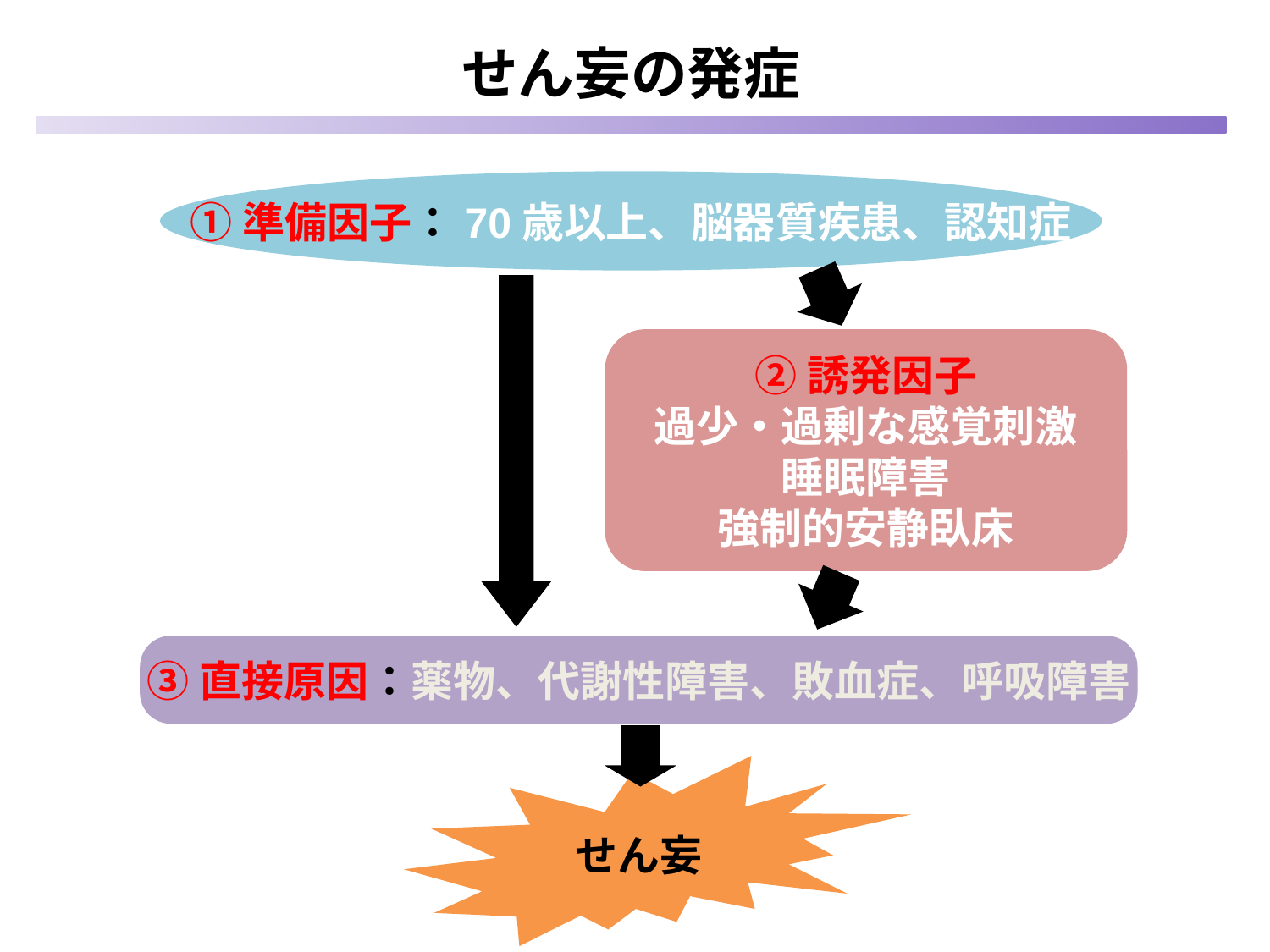

# せん妄の発症

①準備因子：70歳以上、脳器質疾患、認知症

②誘発因子
過少・過剰な感覚刺激
睡眠障害
強制的安静臥床

③直接原因：薬物、代謝性障害、敗血症、呼吸障害

せん妄